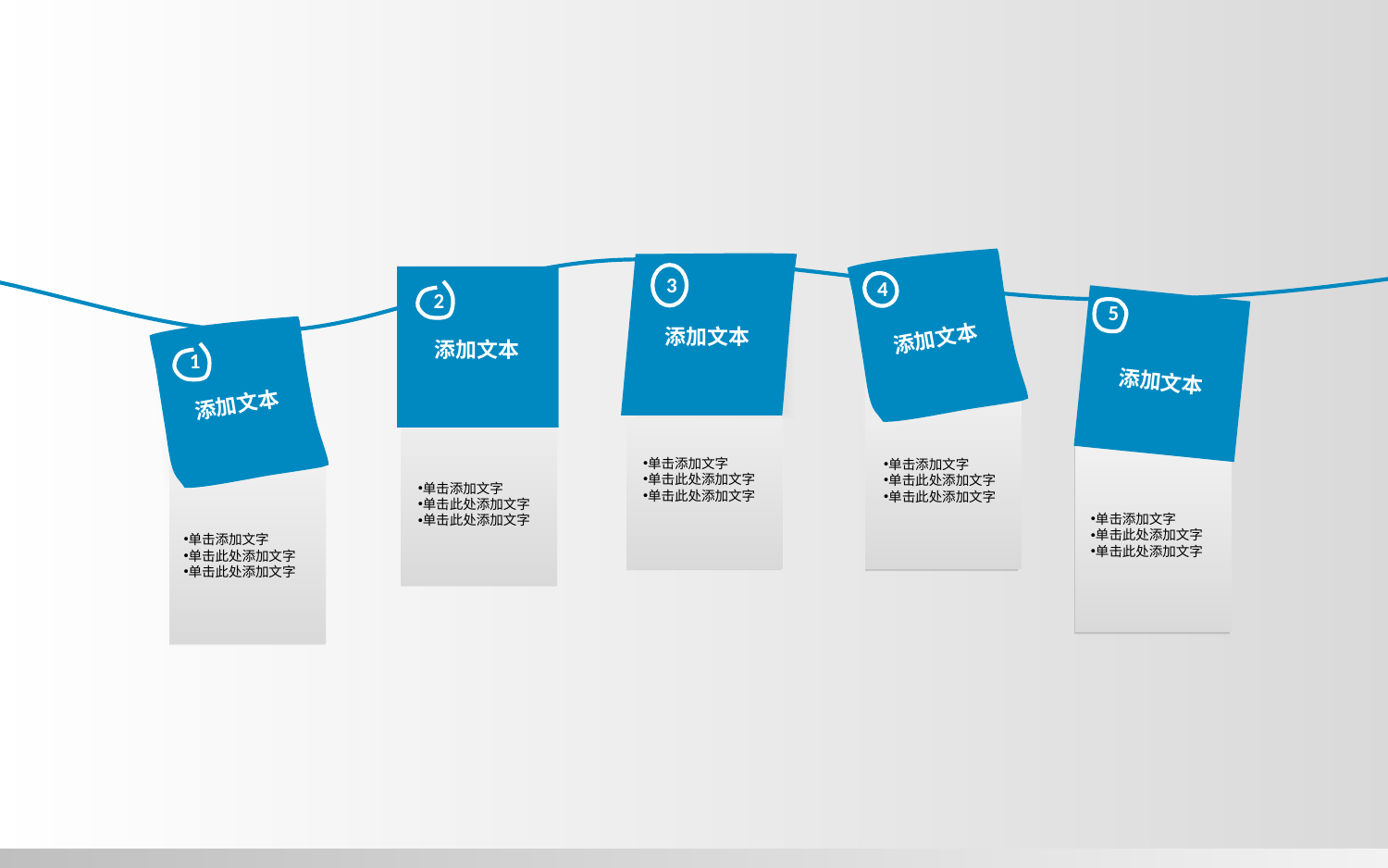

4

添加文本

单击添加文字
单击此处添加文字
单击此处添加文字

3

添加文本

单击添加文字
单击此处添加文字
单击此处添加文字

2

添加文本

单击添加文字
单击此处添加文字
单击此处添加文字

5

添加文本

单击添加文字
单击此处添加文字
单击此处添加文字

1

添加文本

单击添加文字
单击此处添加文字
单击此处添加文字